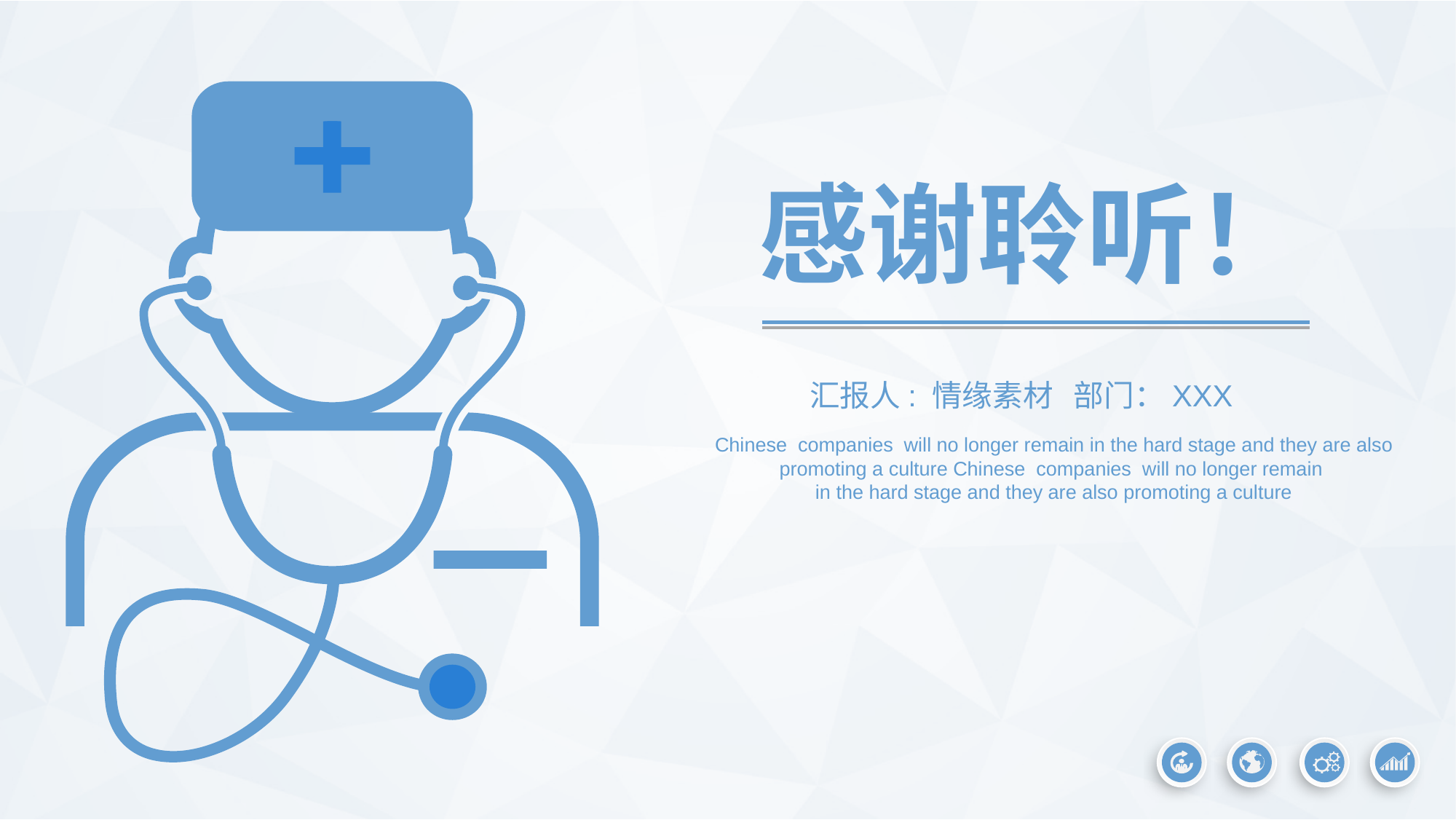

感谢聆听！
汇报人: 情缘素材   部门：XXX
Chinese  companies  will no longer remain in the hard stage and they are also promoting a culture Chinese  companies  will no longer remain
in the hard stage and they are also promoting a culture